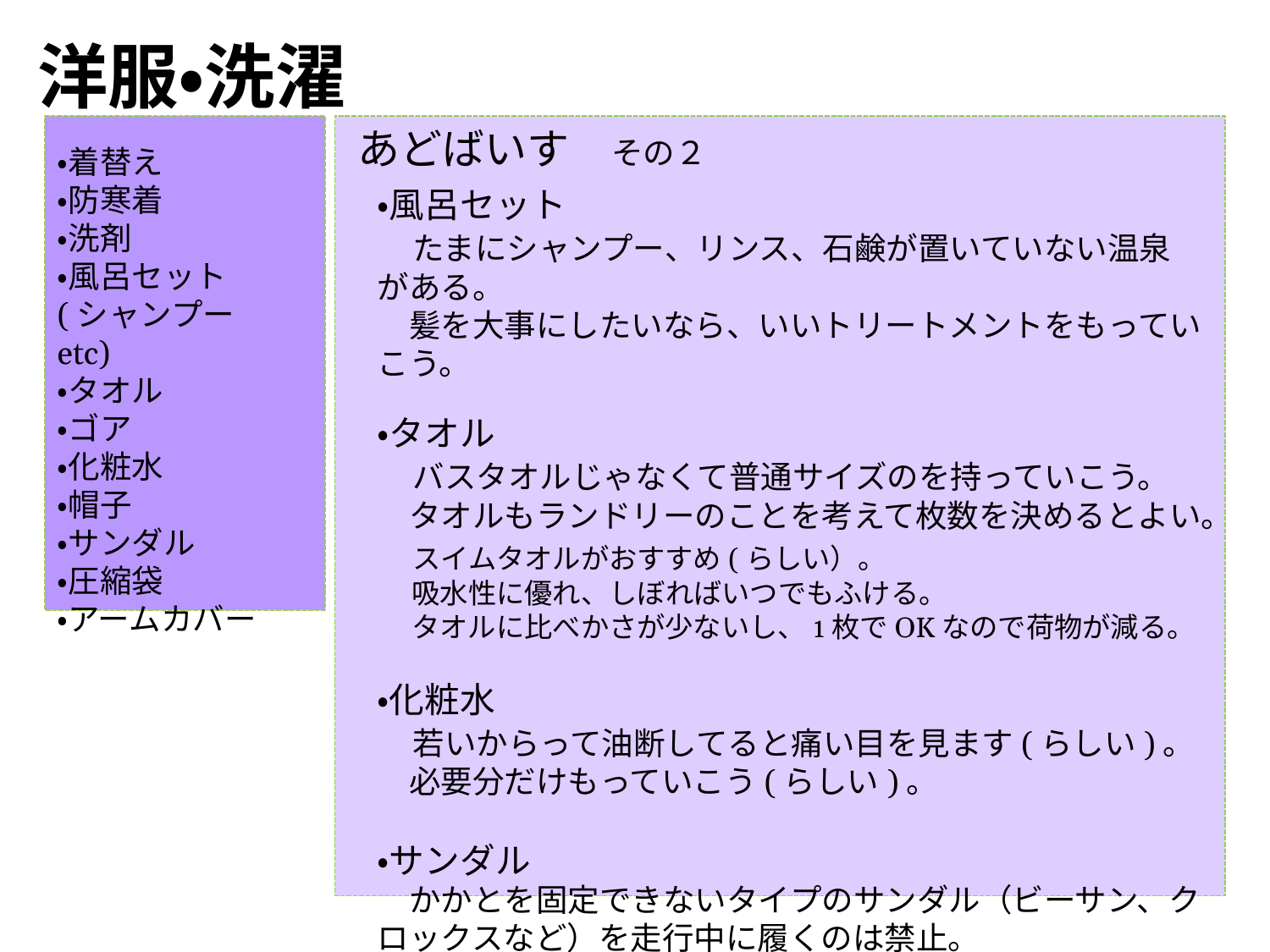

洋服・洗濯

あどばいす　その２
・着替え
・防寒着
・洗剤
・風呂セット(シャンプーetc)
・タオル
・ゴア
・化粧水
・帽子
・サンダル
・圧縮袋
・アームカバー
・風呂セット
　たまにシャンプー、リンス、石鹸が置いていない温泉がある。
　 髪を大事にしたいなら、いいトリートメントをもっていこう。

・タオル
　バスタオルじゃなくて普通サイズのを持っていこう。
　タオルもランドリーのことを考えて枚数を決めるとよい。
　スイムタオルがおすすめ(らしい）。
　 吸水性に優れ、しぼればいつでもふける。
　 タオルに比べかさが少ないし、1枚でOKなので荷物が減る。

・化粧水
　若いからって油断してると痛い目を見ます(らしい)。
　必要分だけもっていこう(らしい)。

・サンダル
　かかとを固定できないタイプのサンダル（ビーサン、クロックスなど）を走行中に履くのは禁止。